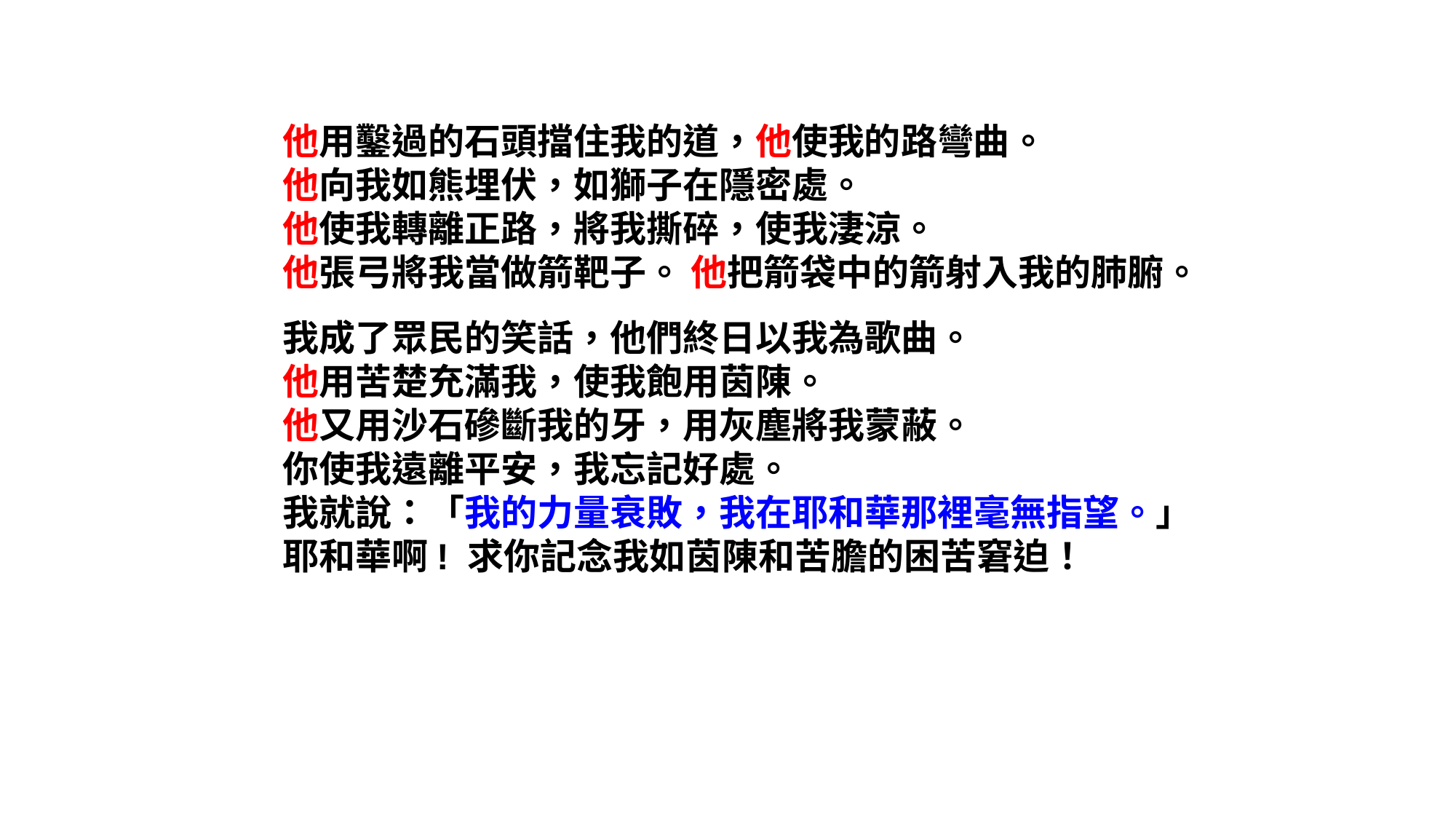

他用鑿過的石頭擋住我的道，他使我的路彎曲。
他向我如熊埋伏，如獅子在隱密處。
他使我轉離正路，將我撕碎，使我淒涼。
他張弓將我當做箭靶子。 他把箭袋中的箭射入我的肺腑。

我成了眾民的笑話，他們終日以我為歌曲。
他用苦楚充滿我，使我飽用茵陳。
他又用沙石磣斷我的牙，用灰塵將我蒙蔽。
你使我遠離平安，我忘記好處。
我就說：「我的力量衰敗，我在耶和華那裡毫無指望。」
耶和華啊! 求你記念我如茵陳和苦膽的困苦窘迫！